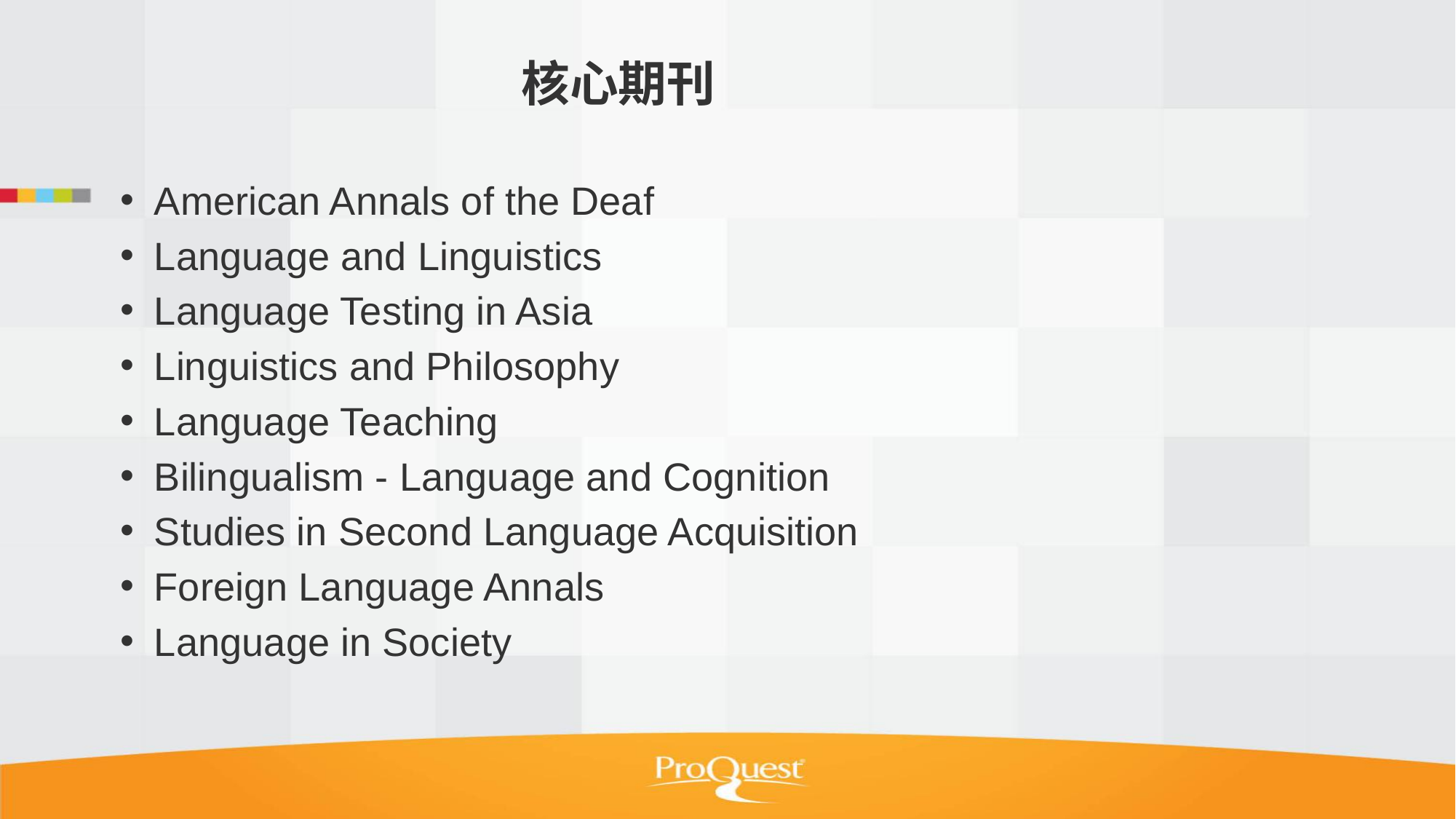

# 核心期刊
American Annals of the Deaf
Language and Linguistics
Language Testing in Asia
Linguistics and Philosophy
Language Teaching
Bilingualism - Language and Cognition
Studies in Second Language Acquisition
Foreign Language Annals
Language in Society